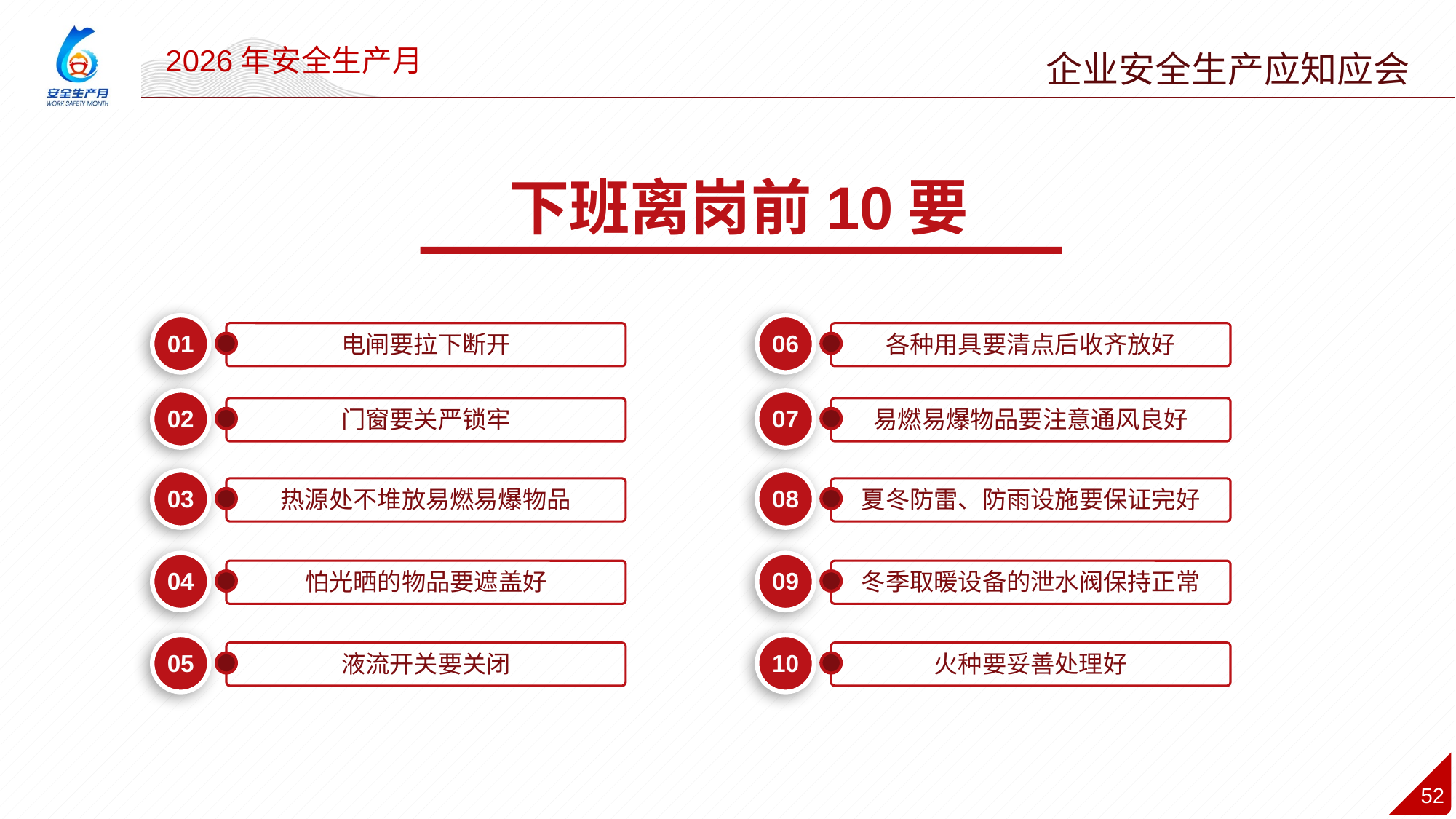

企业安全生产应知应会
下班离岗前10要

01

06
电闸要拉下断开

各种用具要清点后收齐放好

02

07
门窗要关严锁牢

易燃易爆物品要注意通风良好

03

08
热源处不堆放易燃易爆物品

夏冬防雷、防雨设施要保证完好

04

09
怕光晒的物品要遮盖好

冬季取暖设备的泄水阀保持正常

05

10
液流开关要关闭

火种要妥善处理好